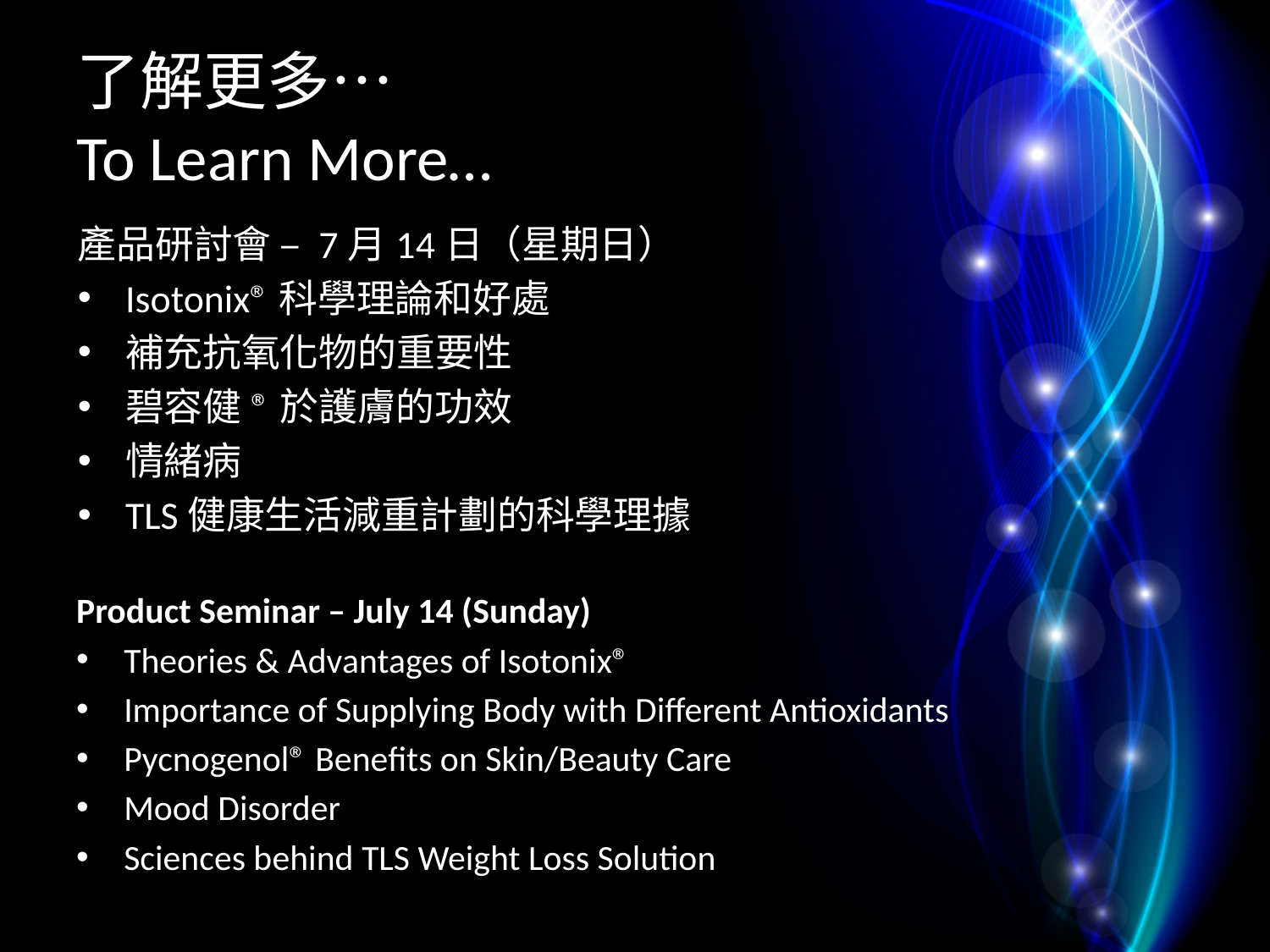

# 了解更多… To Learn More…
產品研討會 – 7月14日（星期日）
Isotonix®科學理論和好處
補充抗氧化物的重要性
碧容健®於護膚的功效
情緒病
TLS健康生活減重計劃的科學理據
Product Seminar – July 14 (Sunday)
Theories & Advantages of Isotonix®
Importance of Supplying Body with Different Antioxidants
Pycnogenol® Benefits on Skin/Beauty Care
Mood Disorder
Sciences behind TLS Weight Loss Solution